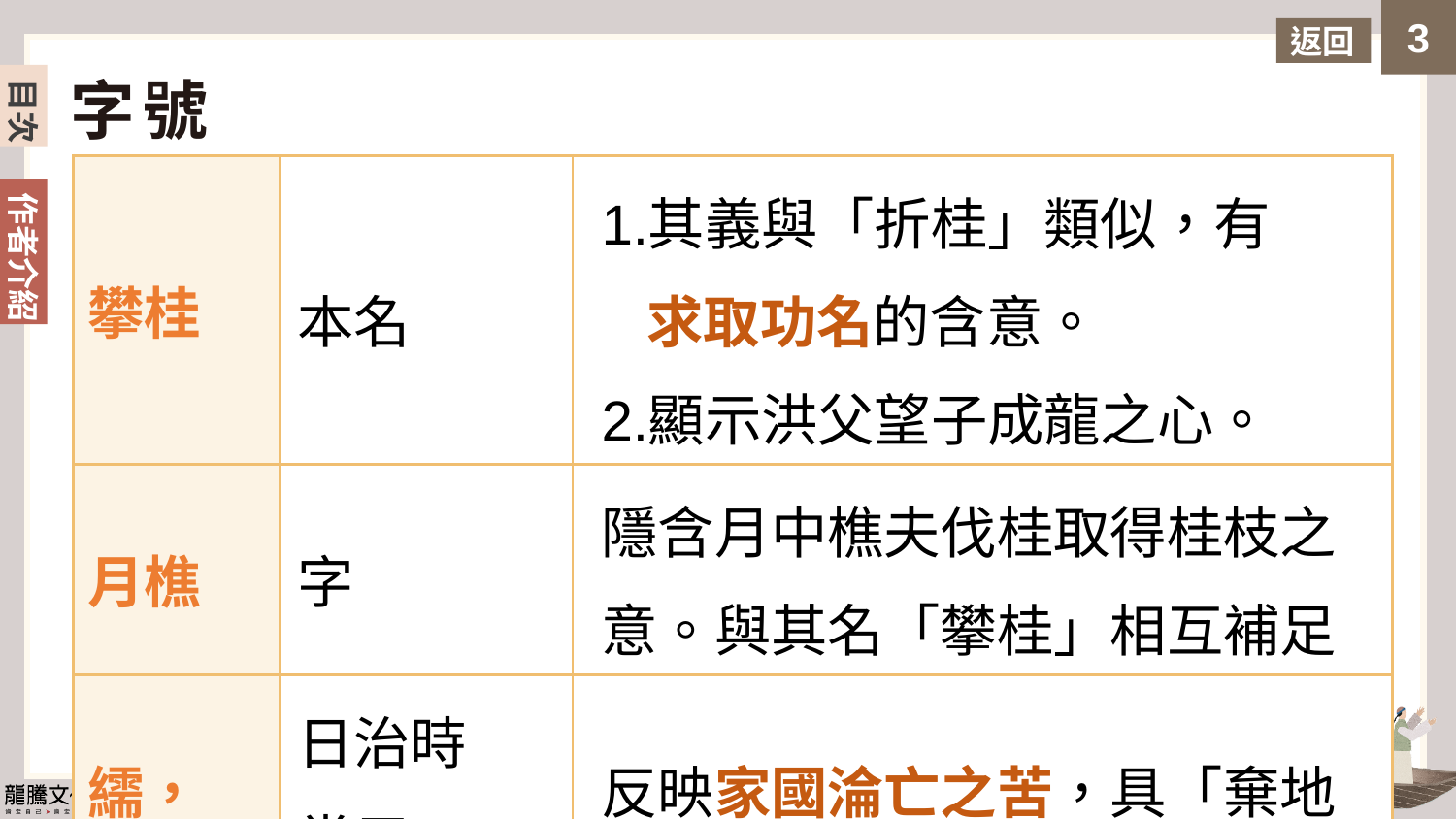

返回
字號
| 攀桂 | 本名 | 其義與「折桂」類似，有 求取功名的含意。 顯示洪父望子成龍之心。 |
| --- | --- | --- |
| 月樵 | 字 | 隱含月中樵夫伐桂取得桂枝之意。與其名「攀桂」相互補足 |
| 繻， 字棄生 | 日治時 常用名/字 | 反映家國淪亡之苦，具「棄地生民」、「被棄生民」之意 |